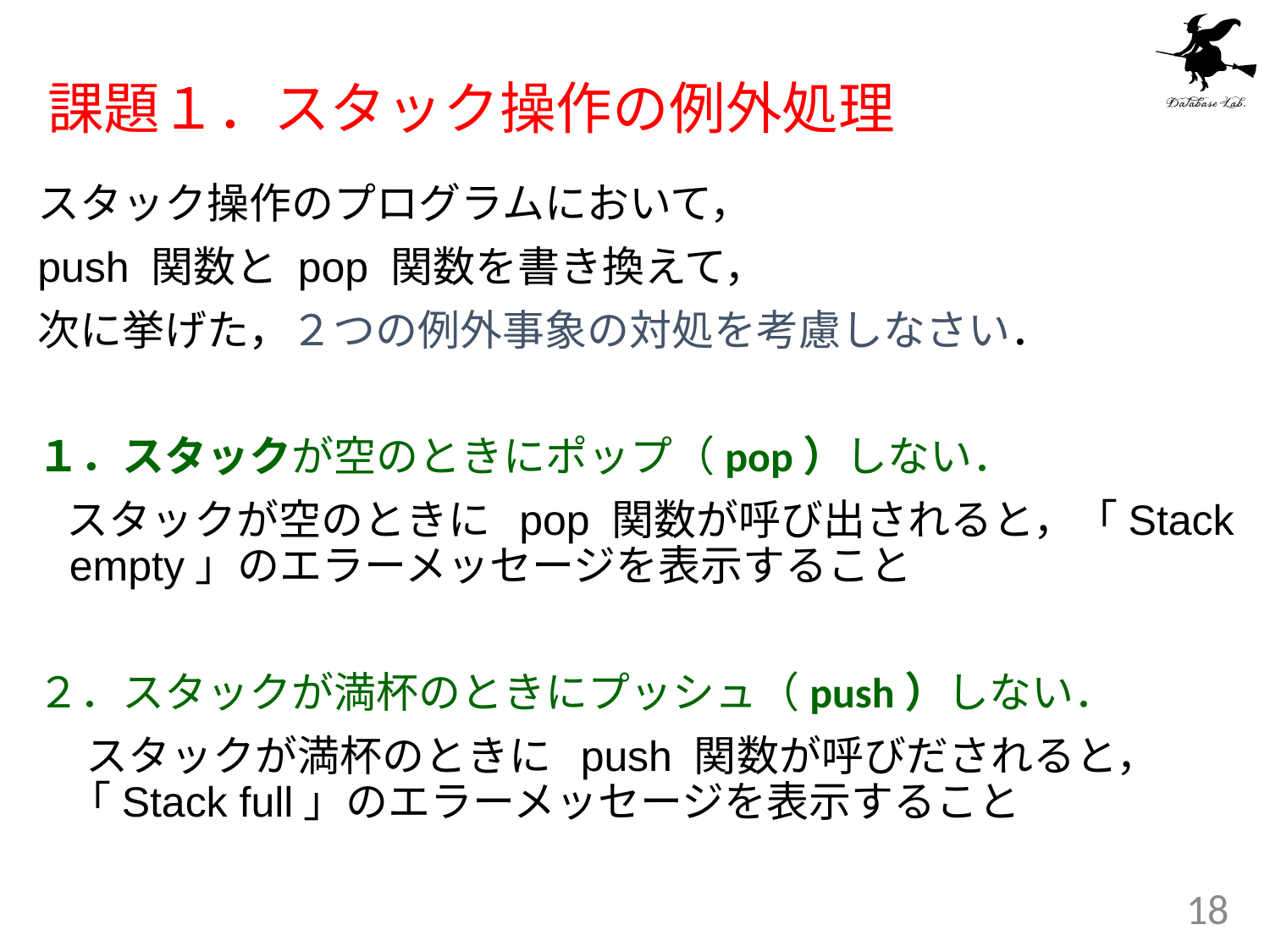

# 課題１．スタック操作の例外処理
スタック操作のプログラムにおいて，
push 関数と pop 関数を書き換えて，
次に挙げた，２つの例外事象の対処を考慮しなさい．

１．スタックが空のときにポップ（pop）しない．
  スタックが空のときに  pop 関数が呼び出されると，「Stack empty」のエラーメッセージを表示すること

２．スタックが満杯のときにプッシュ（push）しない．
    スタックが満杯のときに  push 関数が呼びだされると，「Stack full」のエラーメッセージを表示すること
18